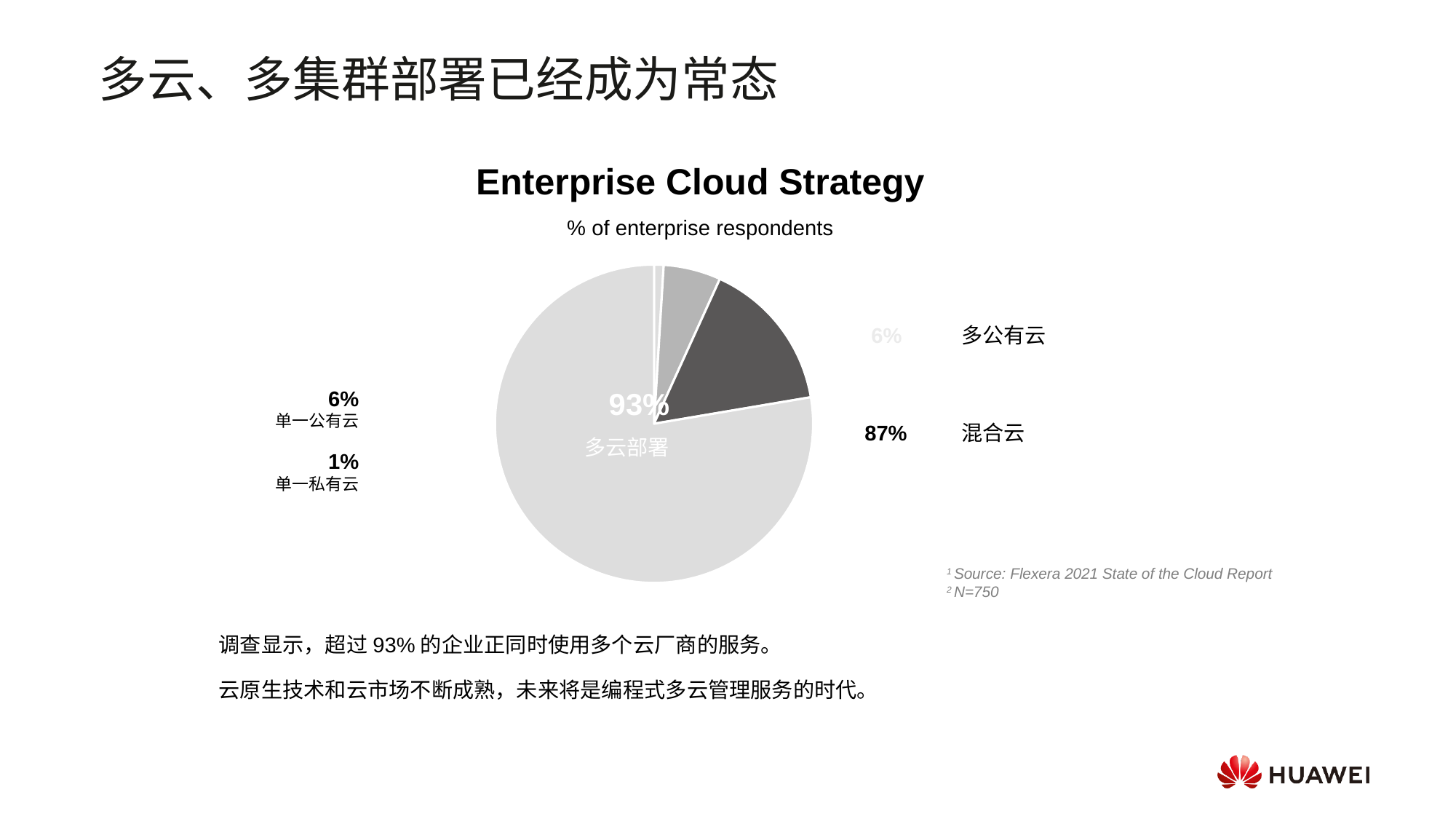

# 多云、多集群部署已经成为常态
Enterprise Cloud Strategy
% of enterprise respondents

[unsupported chart]

6%
多公有云
6%
单一公有云
93%
多云部署
87%
混合云
1%
单一私有云
1 Source: Flexera 2021 State of the Cloud Report
2 N=750
调查显示，超过93%的企业正同时使用多个云厂商的服务。
云原生技术和云市场不断成熟，未来将是编程式多云管理服务的时代。